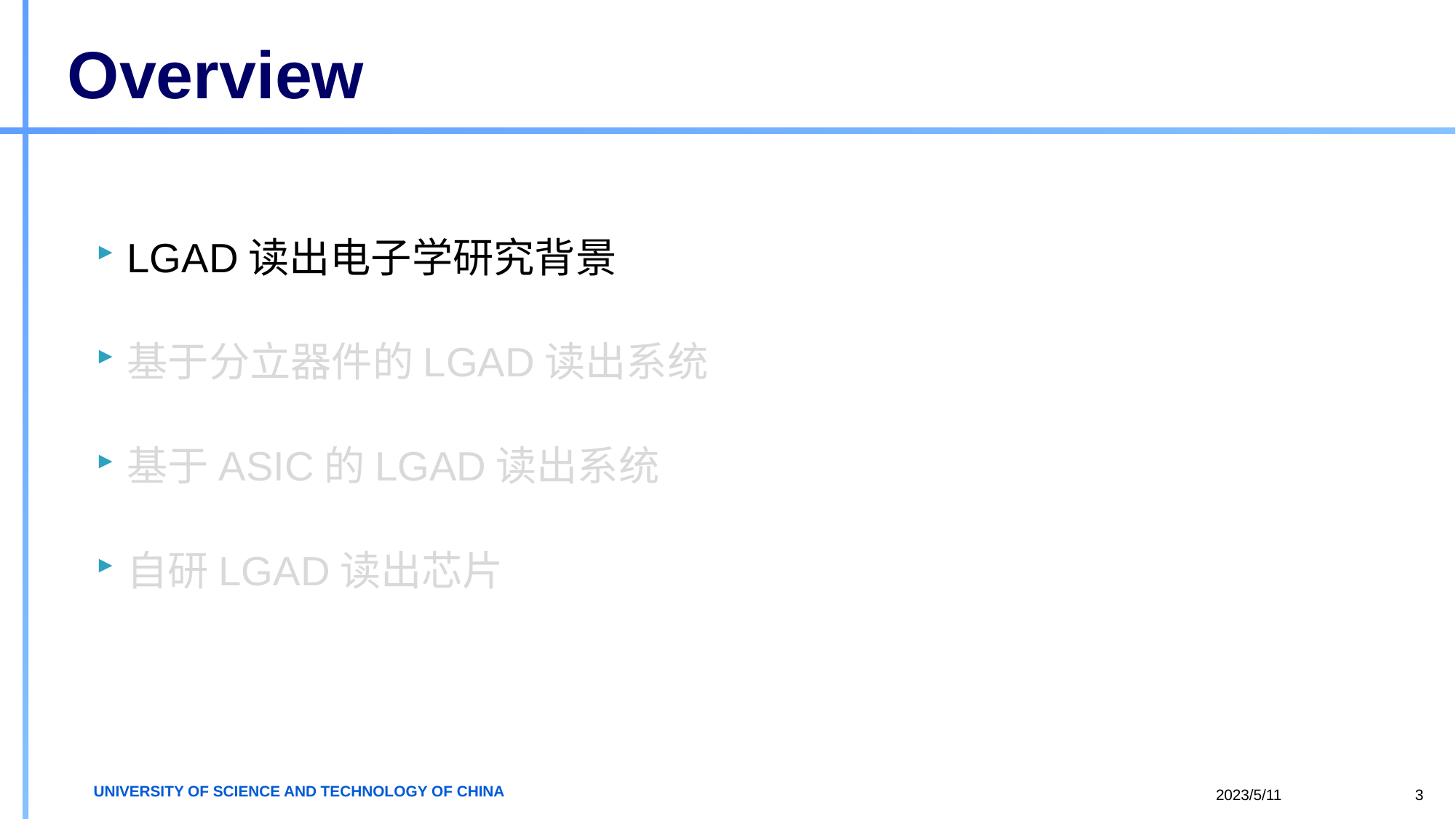

# Overview
LGAD读出电子学研究背景
基于分立器件的LGAD读出系统
基于ASIC的LGAD读出系统
自研LGAD读出芯片
2023/5/11
3